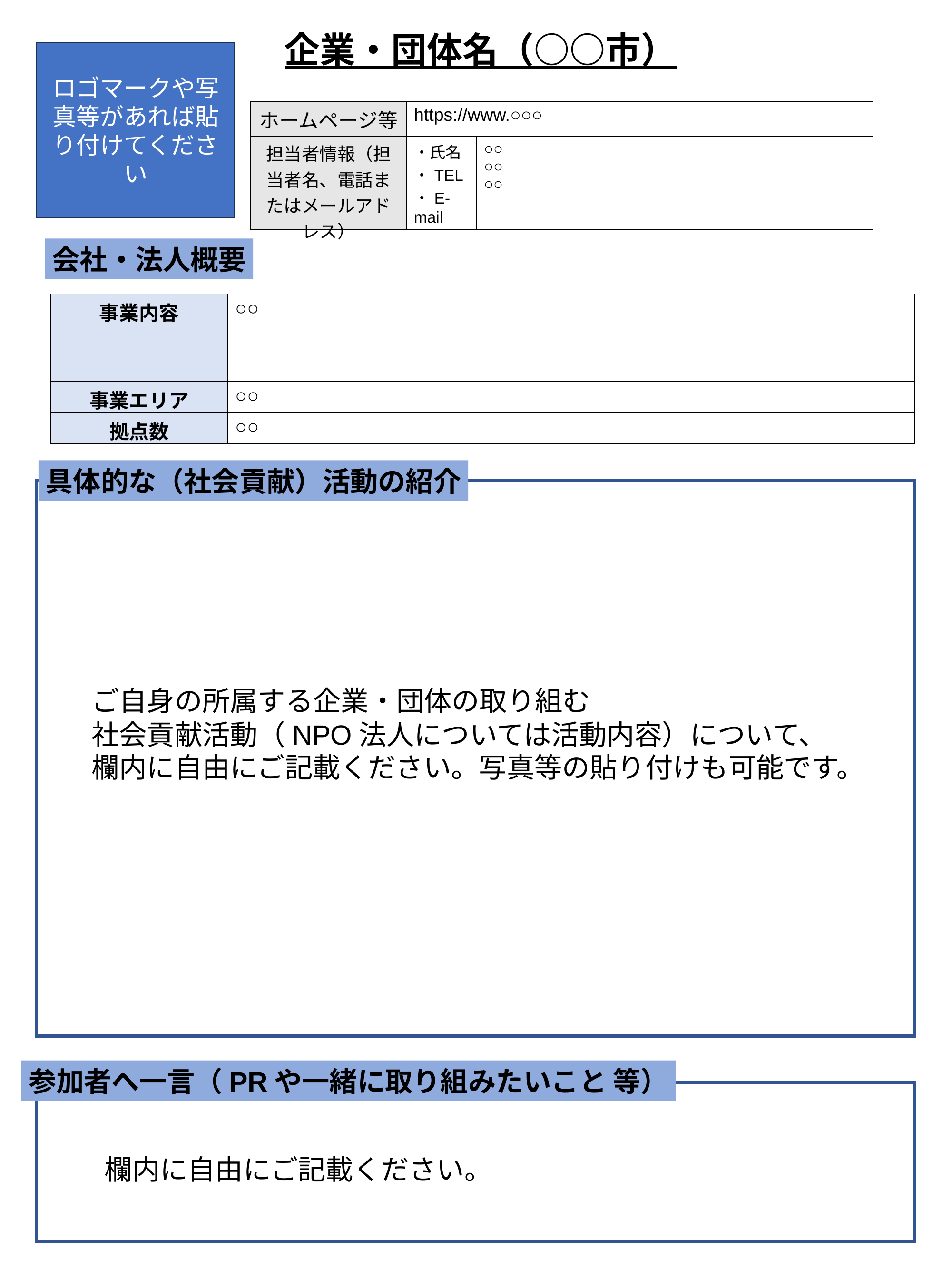

企業・団体名（○○市）
ロゴマークや写真等があれば貼り付けてください
| ホームページ等 | https://www.○○○ |  |
| --- | --- | --- |
| 担当者情報（担当者名、電話またはメールアドレス） | ・氏名 ・TEL ・E-mail | ○○ ○○ ○○ |
会社・法人概要
| 事業内容 | ○○ |
| --- | --- |
| 事業エリア | ○○ |
| 拠点数 | ○○ |
具体的な（社会貢献）活動の紹介

ご自身の所属する企業・団体の取り組む
社会貢献活動（NPO法人については活動内容）について、
欄内に自由にご記載ください。写真等の貼り付けも可能です。
参加者へ一言（PRや一緒に取り組みたいこと 等）

欄内に自由にご記載ください。